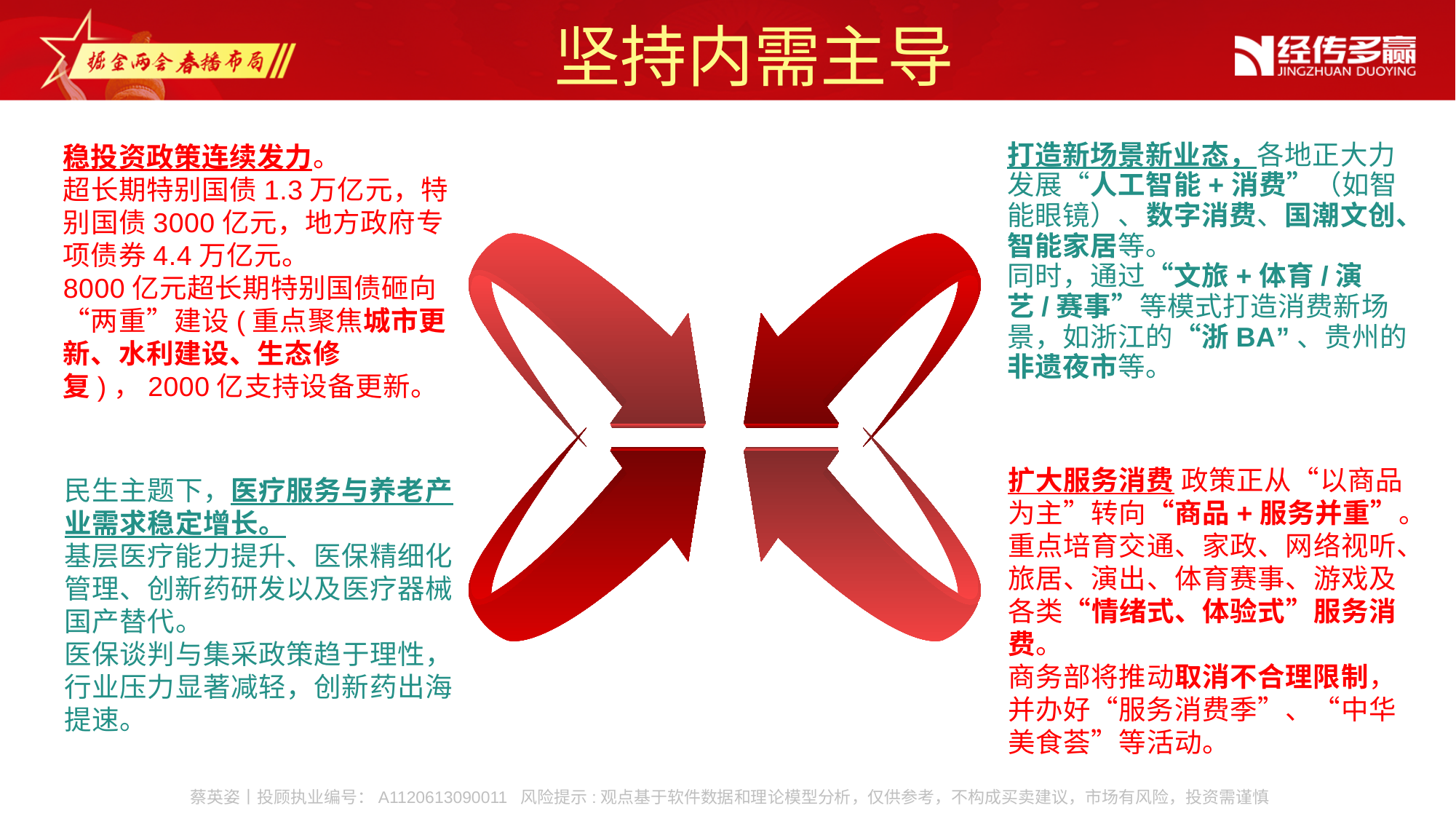

坚持内需主导

打造新场景新业态，各地正大力发展“人工智能+消费”（如智能眼镜）、数字消费、国潮文创、智能家居等。
同时，通过“文旅+体育/演艺/赛事”等模式打造消费新场景，如浙江的“浙BA”、贵州的非遗夜市等。
稳投资政策连续发力。
超长期特别国债1.3万亿元，特别国债3000亿元，地方政府专项债券4.4万亿元。
8000亿元超长期特别国债砸向“两重”建设(重点聚焦城市更新、水利建设、生态修复)，2000亿支持设备更新。

扩大服务消费 政策正从“以商品为主”转向“商品+服务并重”。重点培育交通、家政、网络视听、旅居、演出、体育赛事、游戏及各类“情绪式、体验式”服务消费。
商务部将推动取消不合理限制，并办好“服务消费季”、“中华美食荟”等活动。
民生主题下，医疗服务与养老产业需求稳定增长。
基层医疗能力提升、医保精细化管理、创新药研发以及医疗器械国产替代。
医保谈判与集采政策趋于理性，行业压力显著减轻，创新药出海提速。